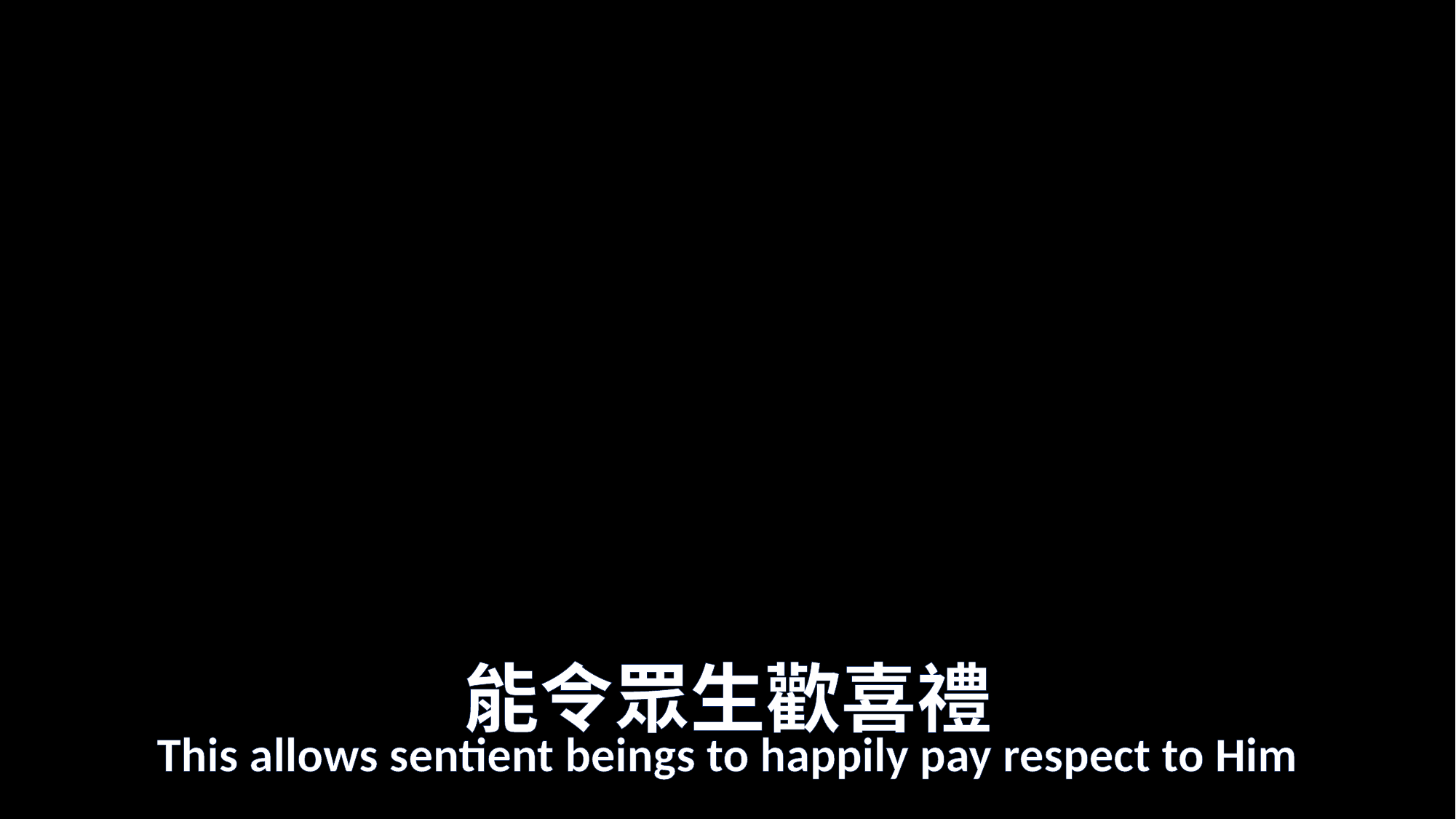

# 能令眾生歡喜禮
This allows sentient beings to happily pay respect to Him